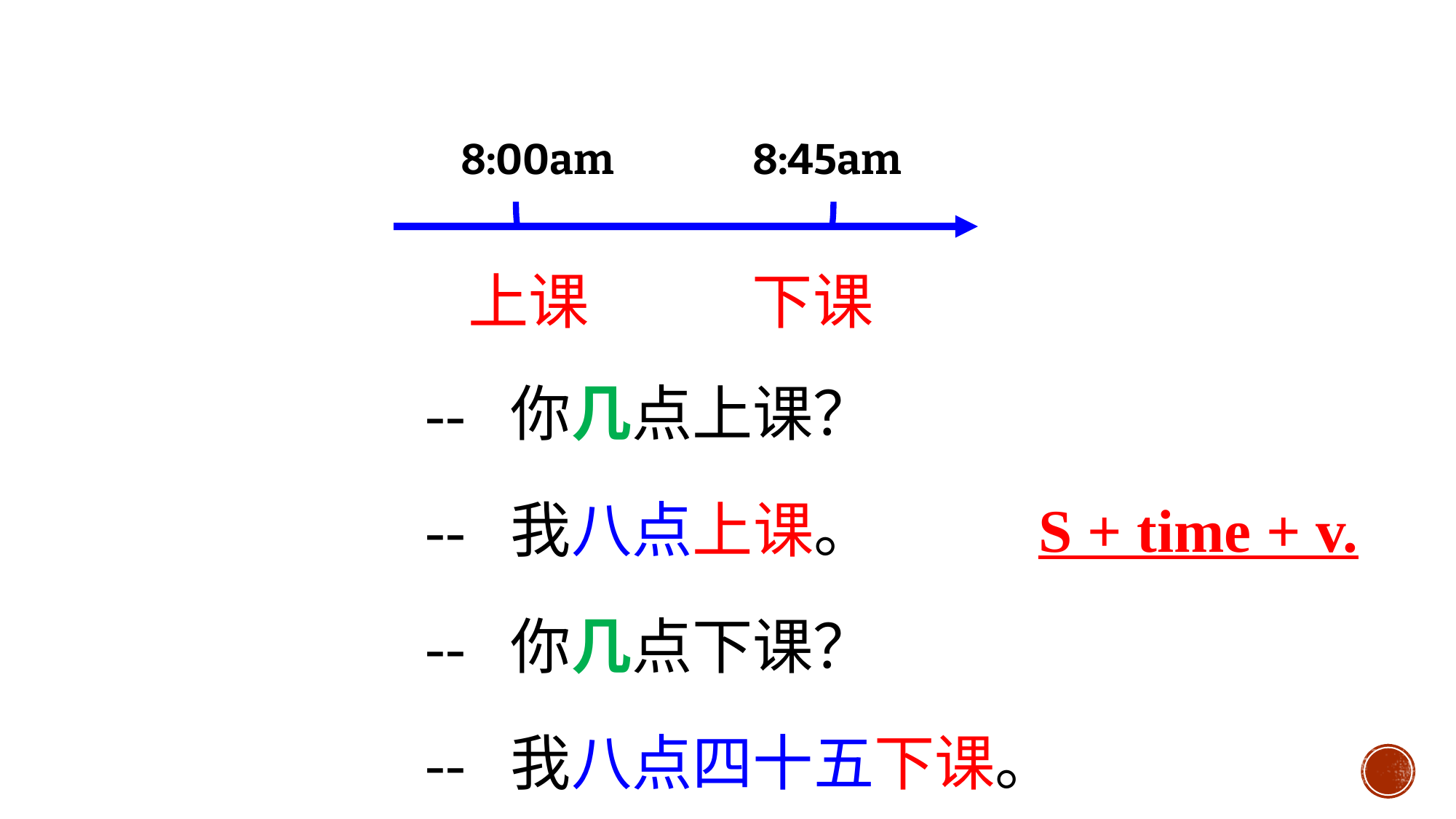

8:00am
8:45am
上课            下课

--  你几点上课？
--  我八点上课。           S + time + v.
--  你几点下课？
--  我八点四十五下课。